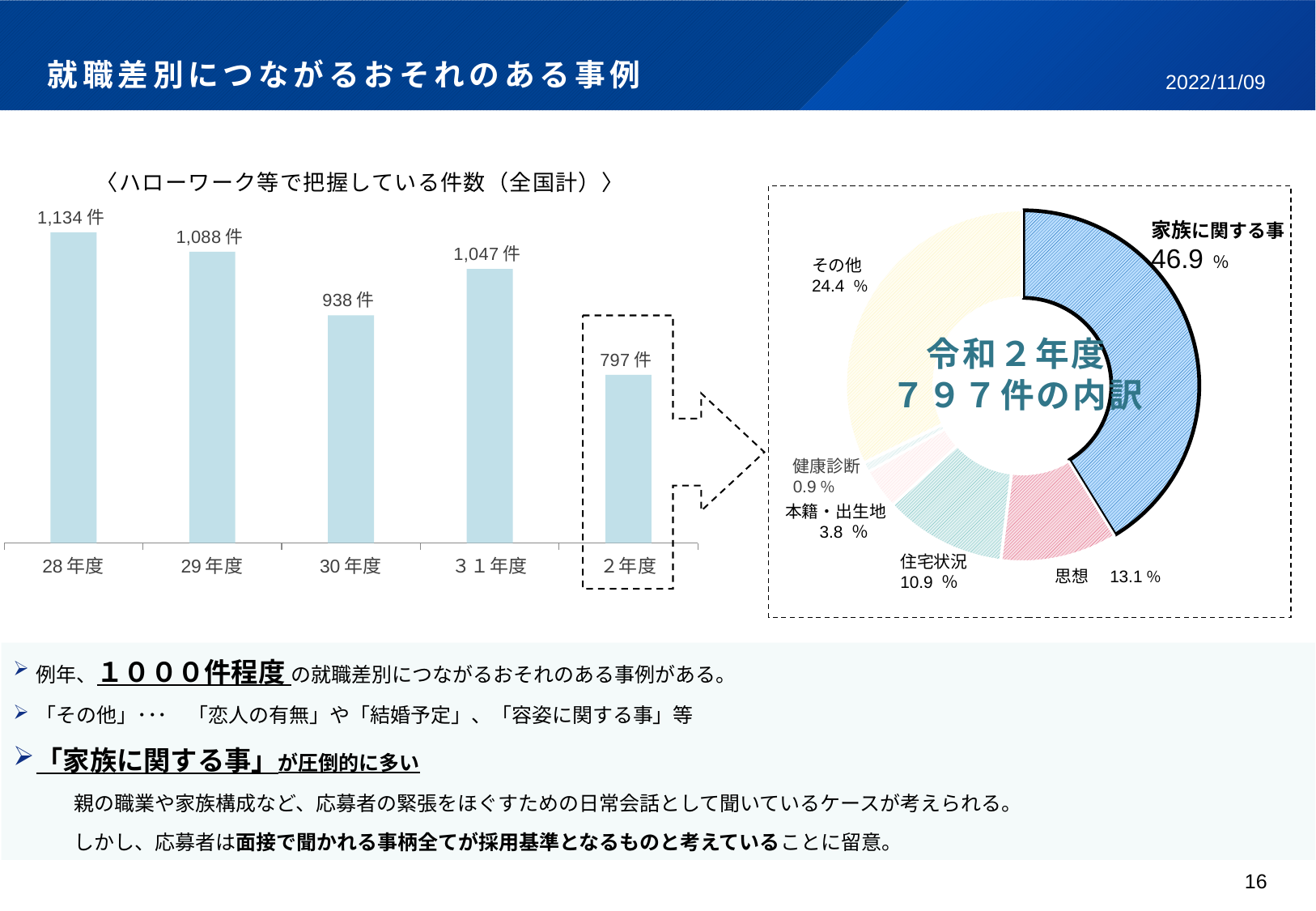

# 就職差別につながるおそれのある事例
2022/11/09
〈ハローワーク等で把握している件数（全国計）〉

### Chart

| Category |  |
|---|---|
| 28年度 | 1134.0 |
| 29年度 | 1088.0 |
| 30年度 | 938.0 |
| ３１年度 | 1047.0 |
| ２年度 | 797.0 |

### Chart

| Category | 売上高 |
|---|---|
| 家族 | 0.41260744985673353 |
| 思想 | 0.1069723018147087 |
| 住宅状況 | 0.11174785100286533 |
| 本籍・出生地 | 0.03724928366762178 |
| 理由なき健康診断 | 0.008595988538681949 |
| その他 | 0.3228271251193887 |
家族に関する事
46.9 ％
その他
24.4 ％

令和２年度
７９７件の内訳

健康診断
0.9％
本籍・出生地
3.8 ％
住宅状況
10.9 ％
思想　13.1％
例年、１０００件程度 の就職差別につながるおそれのある事例がある。
「その他」･･･　「恋人の有無」や「結婚予定」、「容姿に関する事」等
「家族に関する事」が圧倒的に多い
　　　親の職業や家族構成など、応募者の緊張をほぐすための日常会話として聞いているケースが考えられる。
　　　しかし、応募者は面接で聞かれる事柄全てが採用基準となるものと考えていることに留意。
16